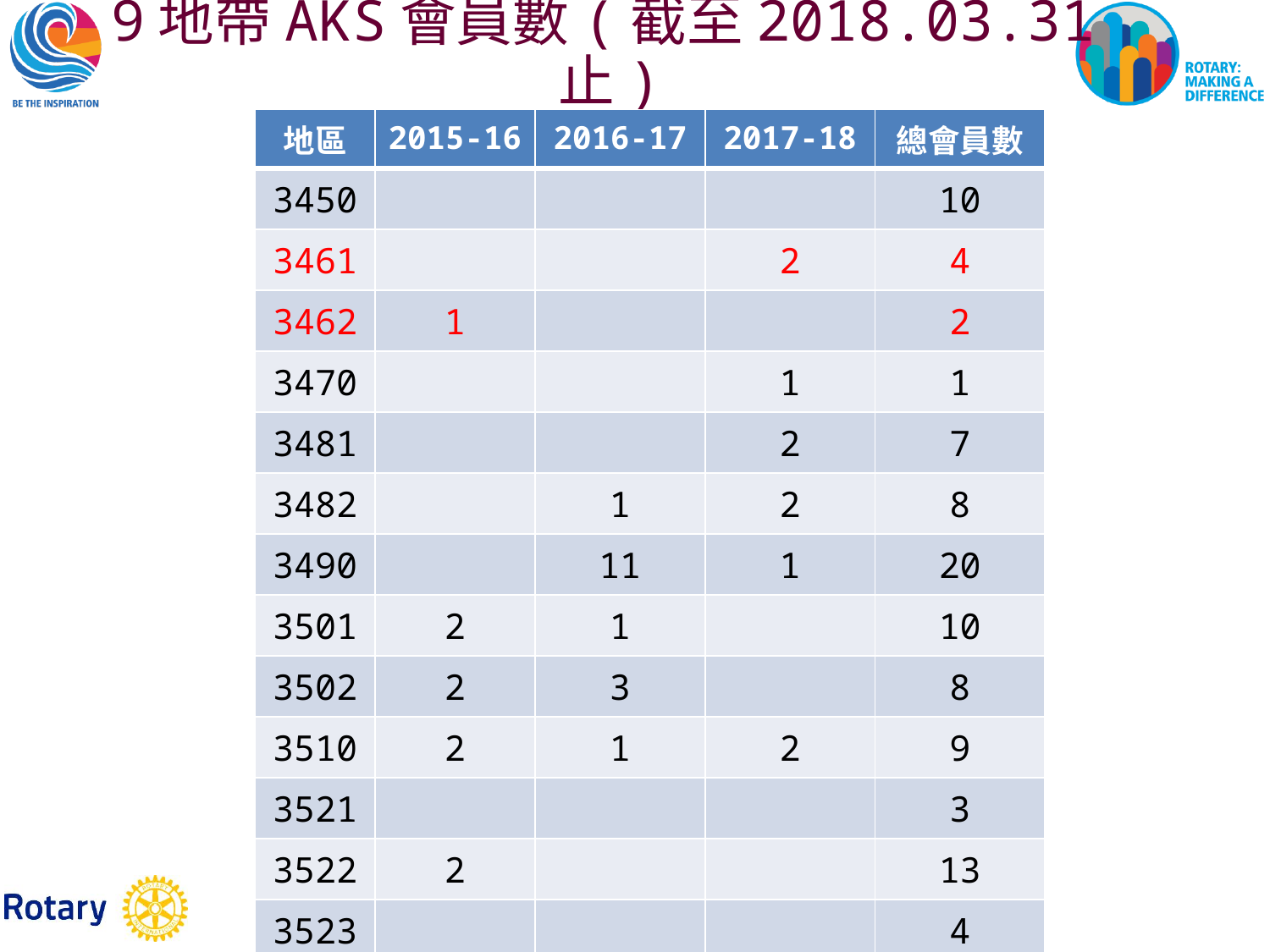

9地帶AKS會員數(截至2018.03.31止)
| 地區 | 2015-16 | 2016-17 | 2017-18 | 總會員數 |
| --- | --- | --- | --- | --- |
| 3450 |  |  |  | 10 |
| 3461 |  |  | 2 | 4 |
| 3462 | 1 |  |  | 2 |
| 3470 |  |  | 1 | 1 |
| 3481 |  |  | 2 | 7 |
| 3482 |  | 1 | 2 | 8 |
| 3490 |  | 11 | 1 | 20 |
| 3501 | 2 | 1 |  | 10 |
| 3502 | 2 | 3 |  | 8 |
| 3510 | 2 | 1 | 2 | 9 |
| 3521 |  |  |  | 3 |
| 3522 | 2 |  |  | 13 |
| 3523 |  |  |  | 4 |
| 總數 | 9 | 17 | 10 | 99 |